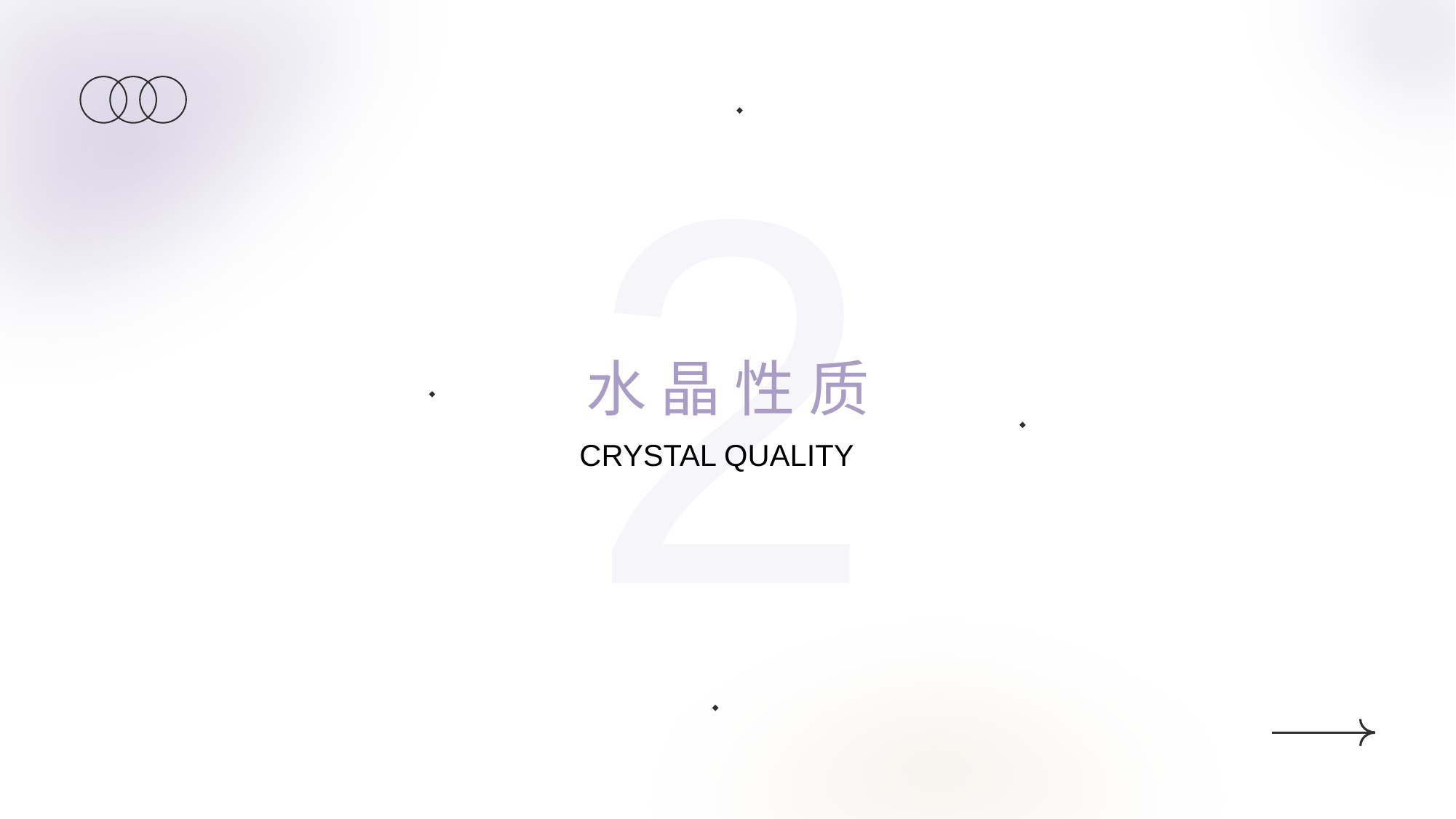

2
水 晶 性 质
CRYSTAL QUALITY